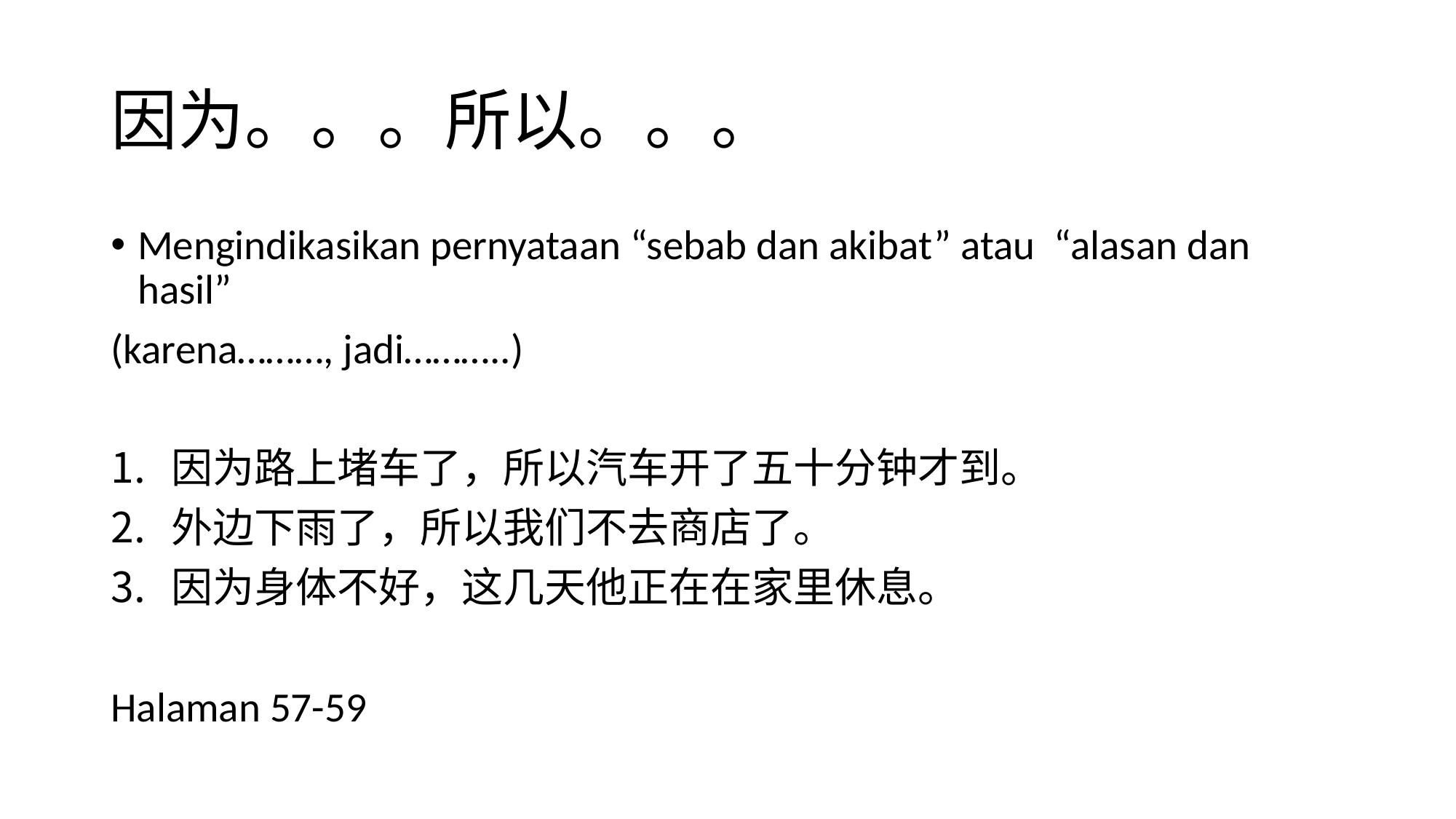

# 因为。。。所以。。。
Mengindikasikan pernyataan “sebab dan akibat” atau  “alasan dan hasil”
(karena………, jadi………..)

因为路上堵车了，所以汽车开了五十分钟才到。
外边下雨了，所以我们不去商店了。
因为身体不好，这几天他正在在家里休息。

Halaman 57-59